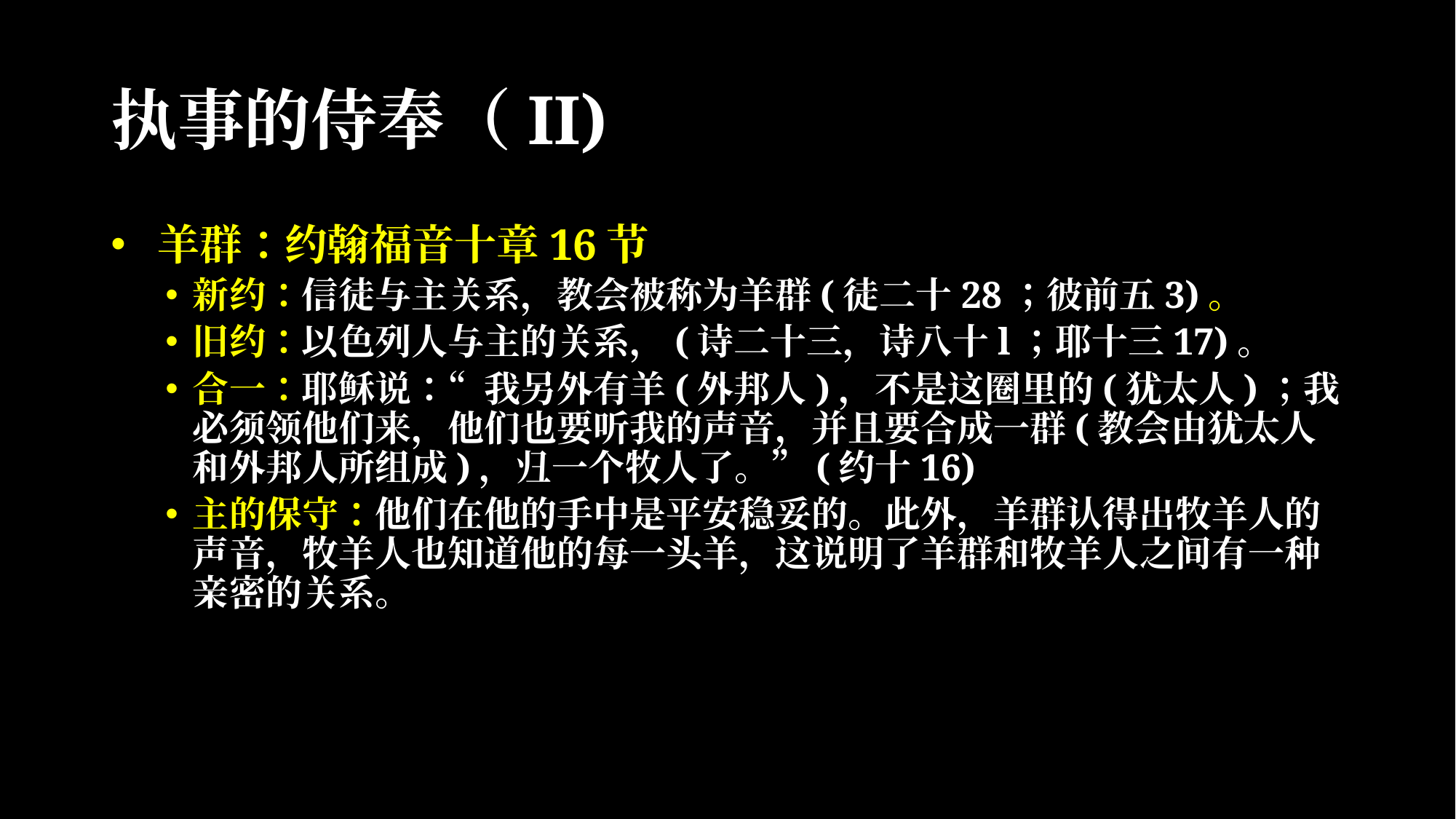

# 执事的侍奉（II)
 羊群：约翰福音十章16节
新约：信徒与主关系，教会被称为羊群(徒二十28；彼前五3)。
旧约：以色列人与主的关系，(诗二十三，诗八十l；耶十三17)。
合一：耶稣说：“我另外有羊(外邦人)，不是这圈里的(犹太人)；我必须领他们来，他们也要听我的声音，并且要合成一群(教会由犹太人和外邦人所组成)，归一个牧人了。”(约十16)
主的保守：他们在他的手中是平安稳妥的。此外，羊群认得出牧羊人的声音，牧羊人也知道他的每一头羊，这说明了羊群和牧羊人之间有一种亲密的关系。